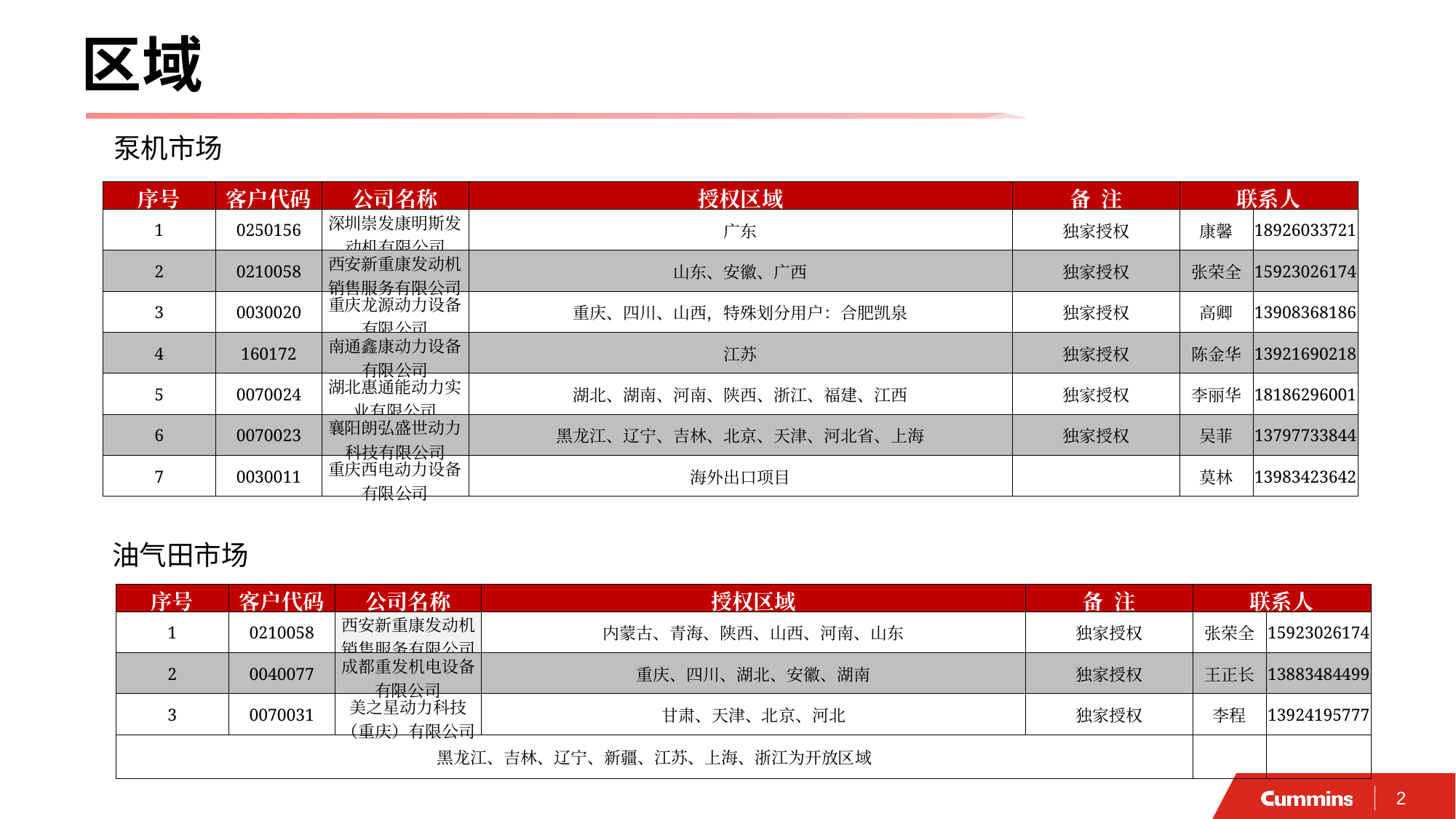

区域

泵机市场
| 序号 | 客户代码 | 公司名称 | 授权区域 | 备 注 | 联系人 |  |
| --- | --- | --- | --- | --- | --- | --- |
| 1 | 0250156 | 深圳崇发康明斯发动机有限公司 | 广东 | 独家授权 | 康馨 | 18926033721 |
| 2 | 0210058 | 西安新重康发动机销售服务有限公司 | 山东、安徽、广西 | 独家授权 | 张荣全 | 15923026174 |
| 3 | 0030020 | 重庆龙源动力设备有限公司 | 重庆、四川、山西，特殊划分用户：合肥凯泉 | 独家授权 | 高卿 | 13908368186 |
| 4 | 160172 | 南通鑫康动力设备有限公司 | 江苏 | 独家授权 | 陈金华 | 13921690218 |
| 5 | 0070024 | 湖北惠通能动力实业有限公司 | 湖北、湖南、河南、陕西、浙江、福建、江西 | 独家授权 | 李丽华 | 18186296001 |
| 6 | 0070023 | 襄阳朗弘盛世动力科技有限公司 | 黑龙江、辽宁、吉林、北京、天津、河北省、上海 | 独家授权 | 吴菲 | 13797733844 |
| 7 | 0030011 | 重庆西电动力设备有限公司 | 海外出口项目 |  | 莫林 | 13983423642 |
油气田市场
| 序号 | 客户代码 | 公司名称 | 授权区域 | 备 注 | 联系人 |  |
| --- | --- | --- | --- | --- | --- | --- |
| 1 | 0210058 | 西安新重康发动机销售服务有限公司 | 内蒙古、青海、陕西、山西、河南、山东 | 独家授权 | 张荣全 | 15923026174 |
| 2 | 0040077 | 成都重发机电设备有限公司 | 重庆、四川、湖北、安徽、湖南 | 独家授权 | 王正长 | 13883484499 |
| 3 | 0070031 | 美之星动力科技（重庆）有限公司 | 甘肃、天津、北京、河北 | 独家授权 | 李程 | 13924195777 |
| 黑龙江、吉林、辽宁、新疆、江苏、上海、浙江为开放区域 |  |  |  |  |  |  |